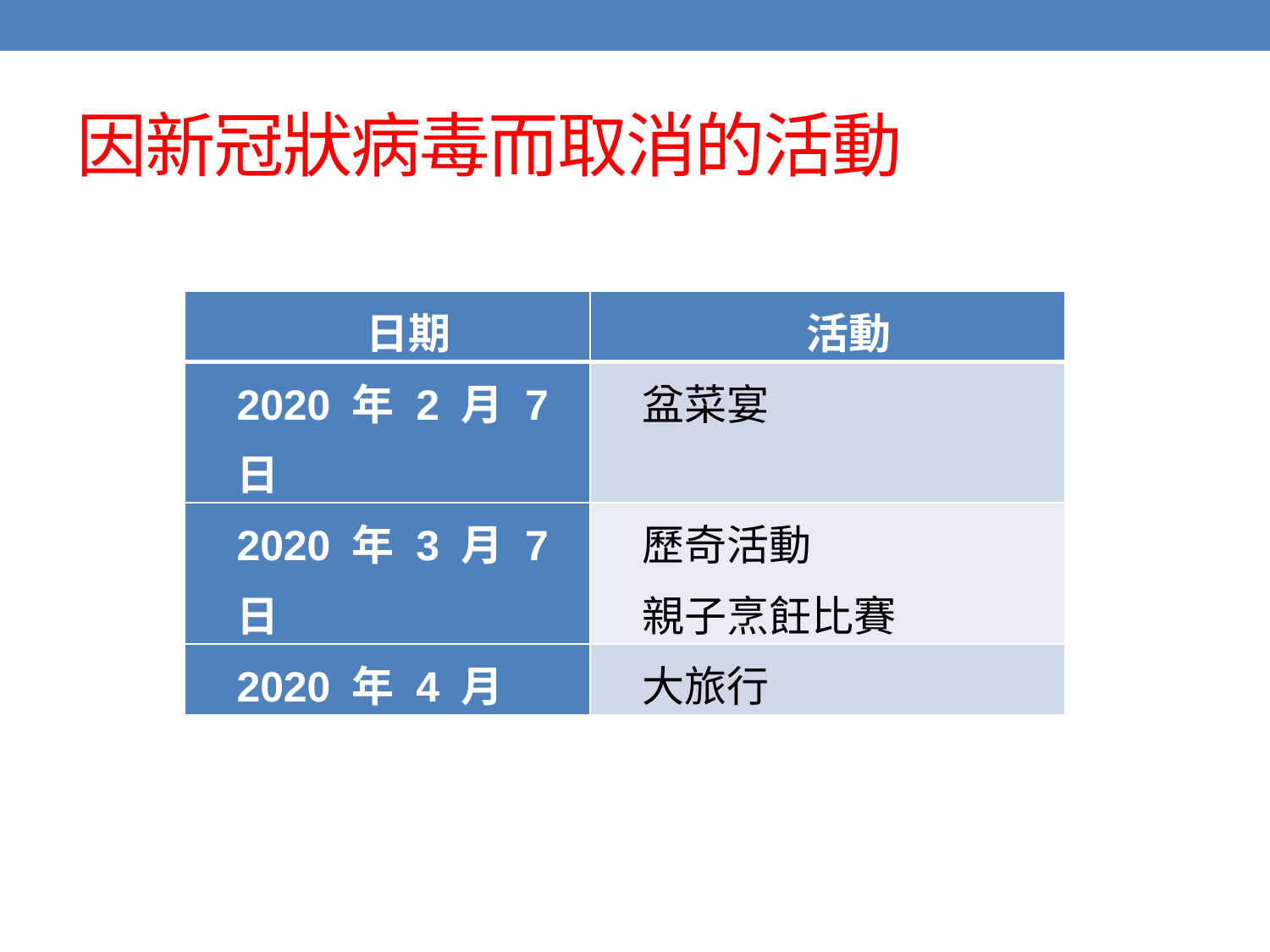

# 因新冠狀病毒而取消的活動
| 日期 | 活動 |
| --- | --- |
| 2020 年 2 月 7 日 | 盆菜宴 |
| 2020 年 3 月 7 日 | 歷奇活動 親子烹飪比賽 |
| 2020 年 4 月 | 大旅行 |